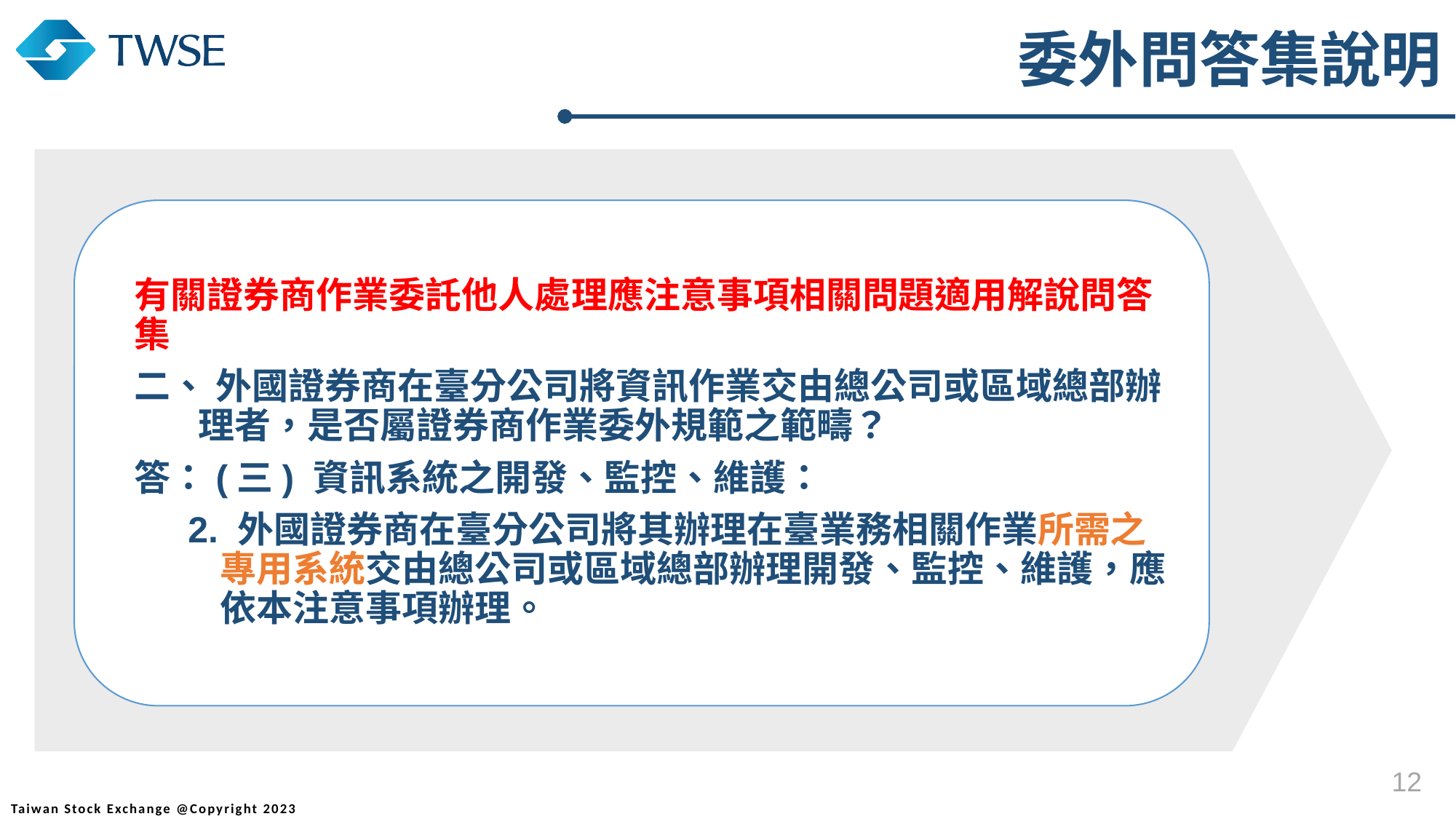

委外問答集說明

有關證券商作業委託他人處理應注意事項相關問題適用解說問答集
二、 外國證券商在臺分公司將資訊作業交由總公司或區域總部辦理者，是否屬證券商作業委外規範之範疇？
答：(三) 資訊系統之開發、監控、維護：
2. 外國證券商在臺分公司將其辦理在臺業務相關作業所需之專用系統交由總公司或區域總部辦理開發、監控、維護，應依本注意事項辦理。
12